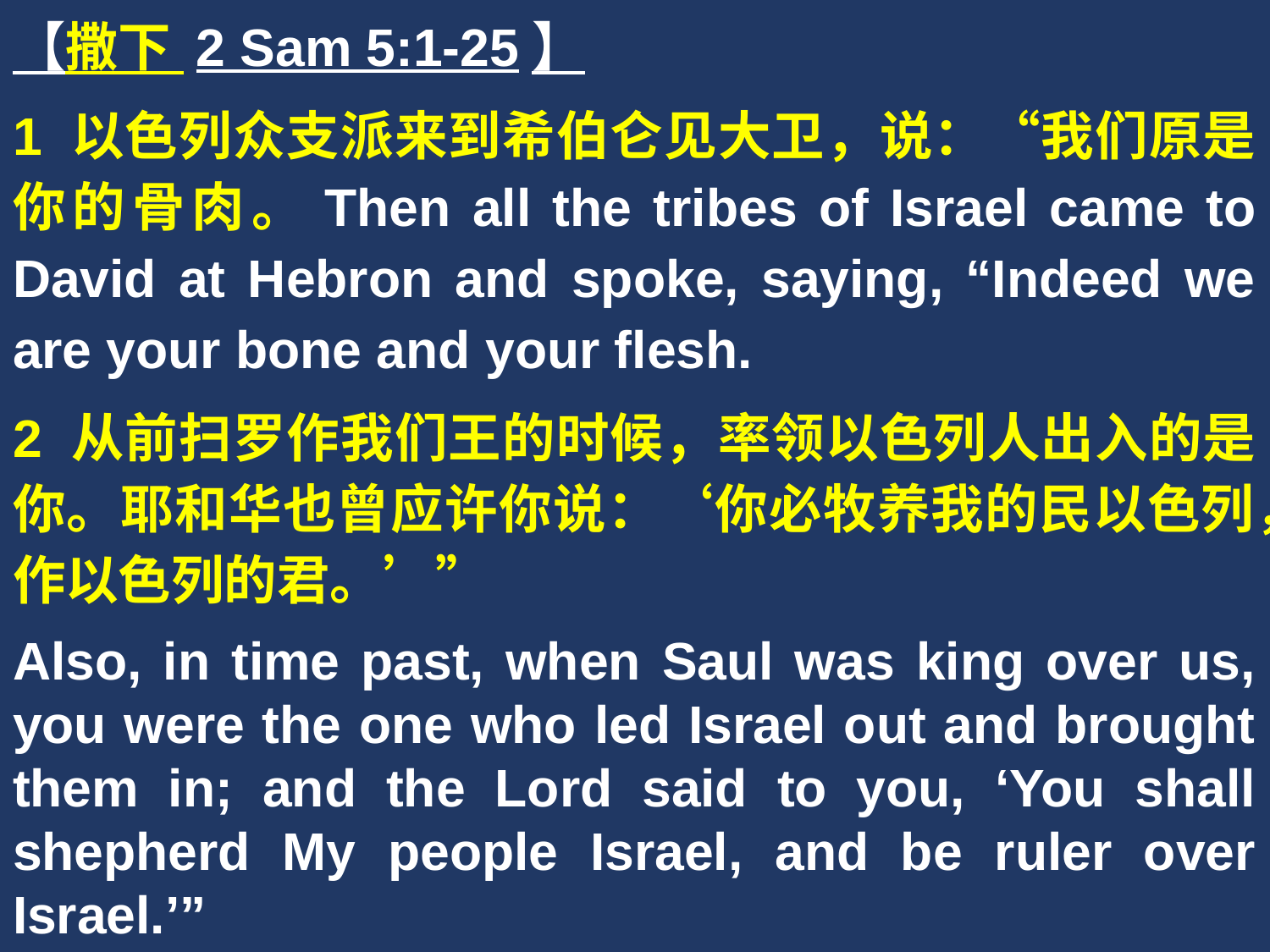

【撒下 2 Sam 5:1-25】
1 以色列众支派来到希伯仑见大卫，说：“我们原是你的骨肉。Then all the tribes of Israel came to David at Hebron and spoke, saying, “Indeed we are your bone and your flesh.
2 从前扫罗作我们王的时候，率领以色列人出入的是你。耶和华也曾应许你说：‘你必牧养我的民以色列，作以色列的君。’”
Also, in time past, when Saul was king over us, you were the one who led Israel out and brought them in; and the Lord said to you, ‘You shall shepherd My people Israel, and be ruler over Israel.’”